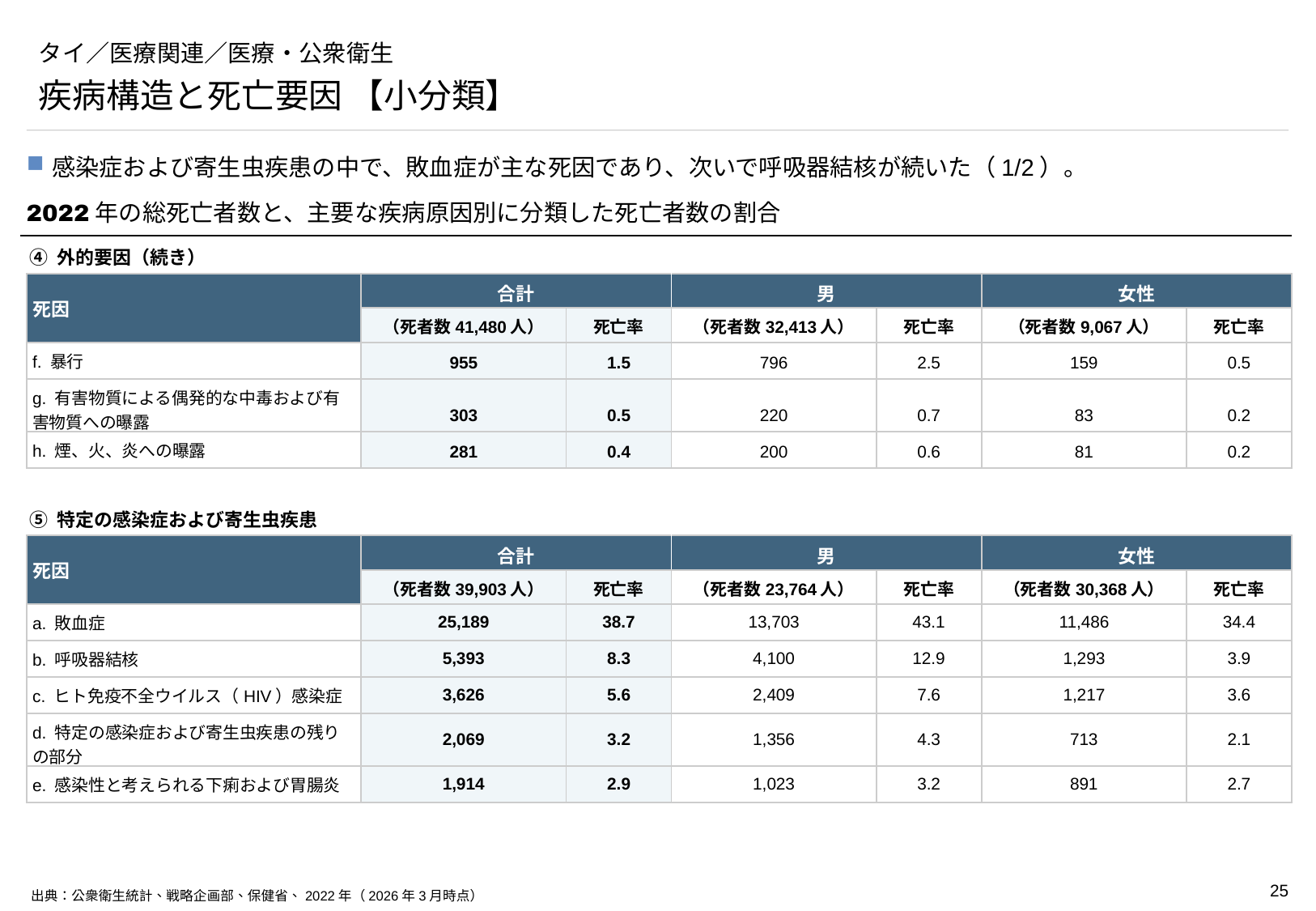

# タイ／医療関連／医療・公衆衛生
疾病構造と死亡要因 【小分類】
感染症および寄生虫疾患の中で、敗血症が主な死因であり、次いで呼吸器結核が続いた（1/2）。
2022年の総死亡者数と、主要な疾病原因別に分類した死亡者数の割合
④ 外的要因（続き）
| 死因 | 合計 |  | 男 |  | 女性 |  |
| --- | --- | --- | --- | --- | --- | --- |
|  | （死者数41,480人） | 死亡率 | （死者数32,413人） | 死亡率 | （死者数9,067人） | 死亡率 |
| f. 暴行 | 955 | 1.5 | 796 | 2.5 | 159 | 0.5 |
| g. 有害物質による偶発的な中毒および有害物質への曝露 | 303 | 0.5 | 220 | 0.7 | 83 | 0.2 |
| h. 煙、火、炎への曝露 | 281 | 0.4 | 200 | 0.6 | 81 | 0.2 |
⑤ 特定の感染症および寄生虫疾患
| 死因 | 合計 |  | 男 |  | 女性 |  |
| --- | --- | --- | --- | --- | --- | --- |
|  | （死者数39,903人） | 死亡率 | （死者数23,764人） | 死亡率 | （死者数30,368人） | 死亡率 |
| a. 敗血症 | 25,189 | 38.7 | 13,703 | 43.1 | 11,486 | 34.4 |
| b. 呼吸器結核 | 5,393 | 8.3 | 4,100 | 12.9 | 1,293 | 3.9 |
| c. ヒト免疫不全ウイルス（HIV）感染症 | 3,626 | 5.6 | 2,409 | 7.6 | 1,217 | 3.6 |
| d. 特定の感染症および寄生虫疾患の残りの部分 | 2,069 | 3.2 | 1,356 | 4.3 | 713 | 2.1 |
| e. 感染性と考えられる下痢および胃腸炎 | 1,914 | 2.9 | 1,023 | 3.2 | 891 | 2.7 |
出典：公衆衛生統計、戦略企画部、保健省、2022年（2026年3月時点）